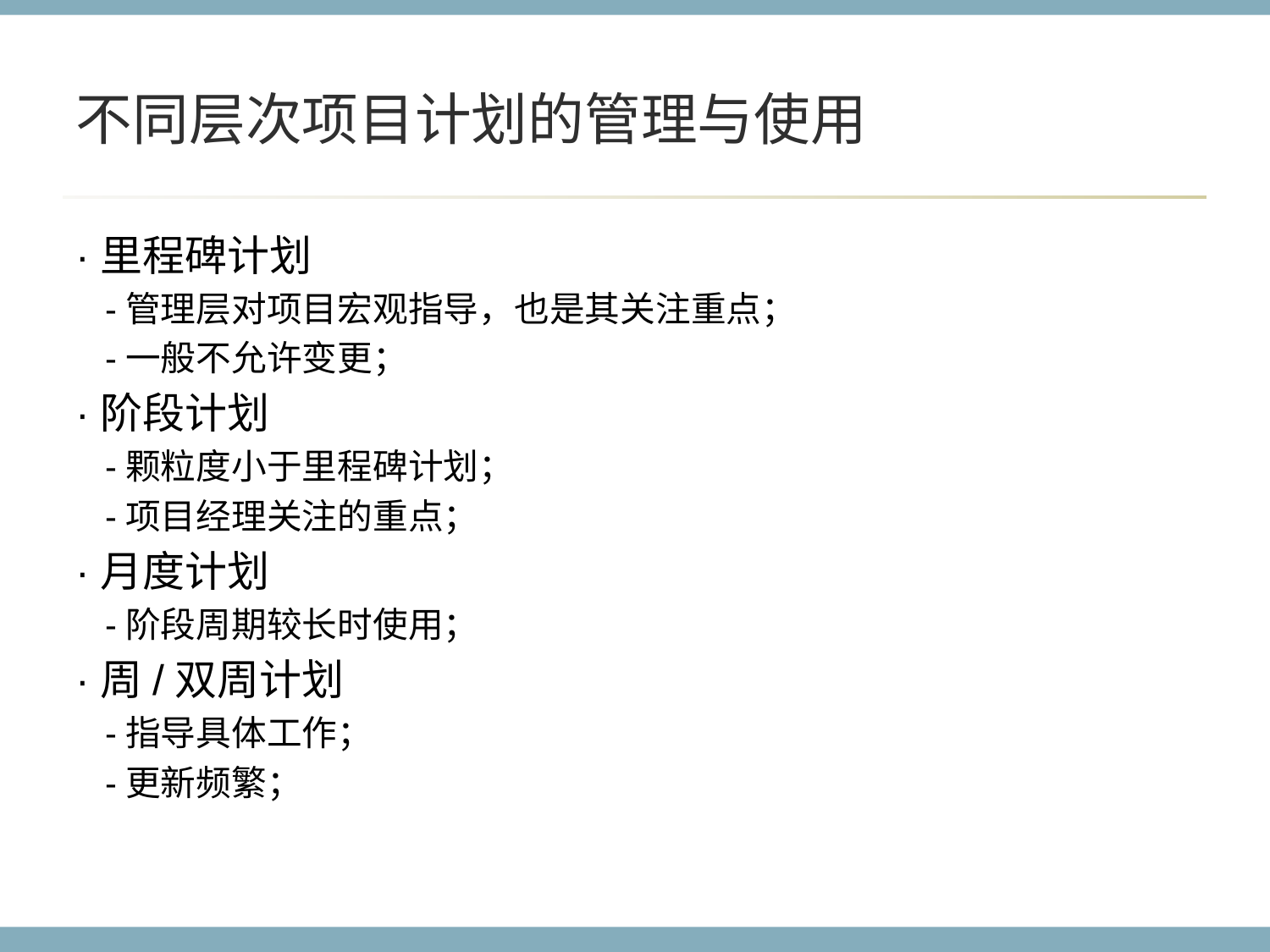

# 不同层次项目计划的管理与使用
·里程碑计划
   -管理层对项目宏观指导，也是其关注重点；
   -一般不允许变更；
·阶段计划
   -颗粒度小于里程碑计划；
   -项目经理关注的重点；
·月度计划
   -阶段周期较长时使用；
·周/双周计划
   -指导具体工作；
   -更新频繁；